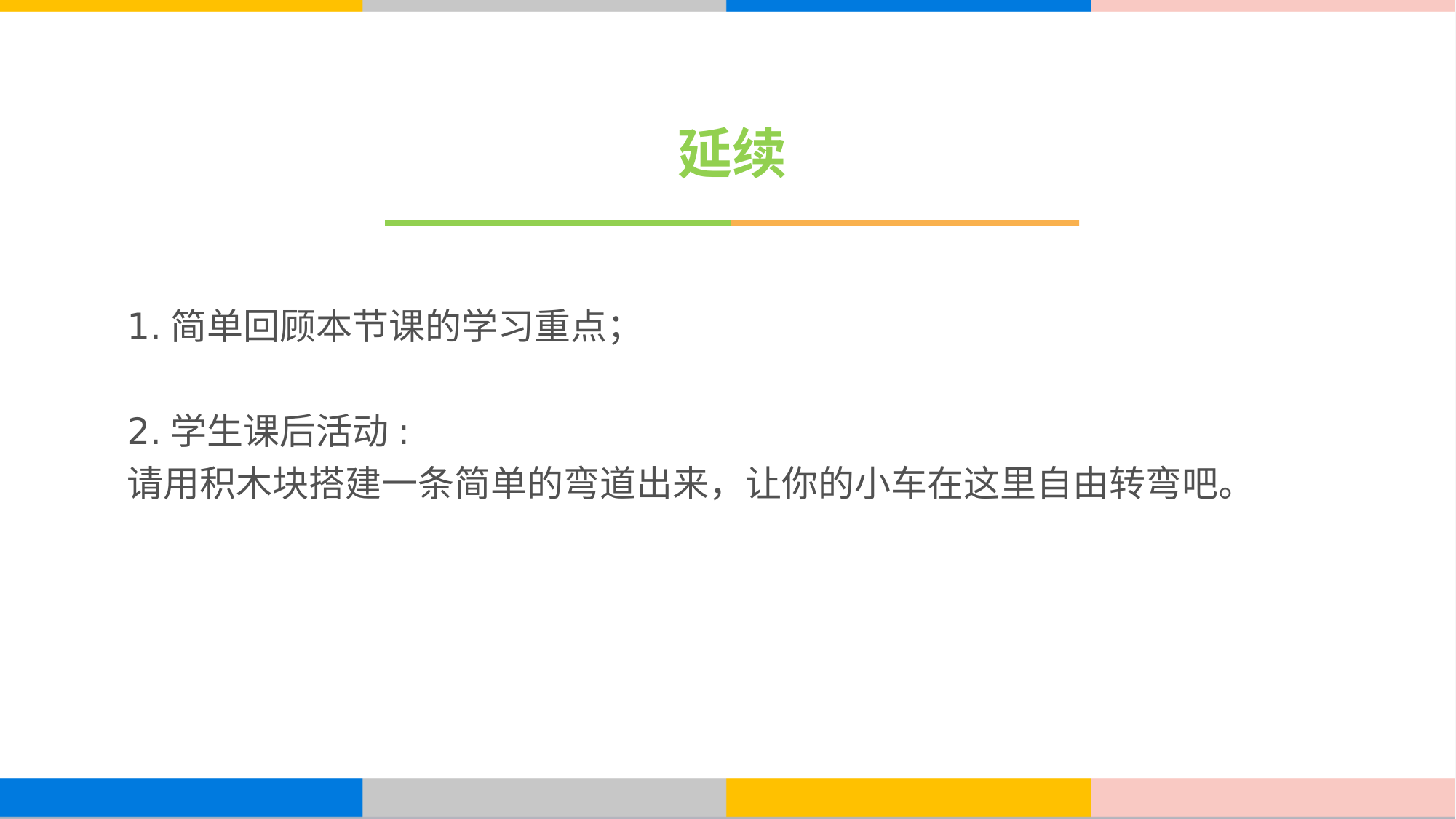

# 延续

1.简单回顾本节课的学习重点；

2.学生课后活动:
请用积木块搭建一条简单的弯道出来，让你的小车在这里自由转弯吧。